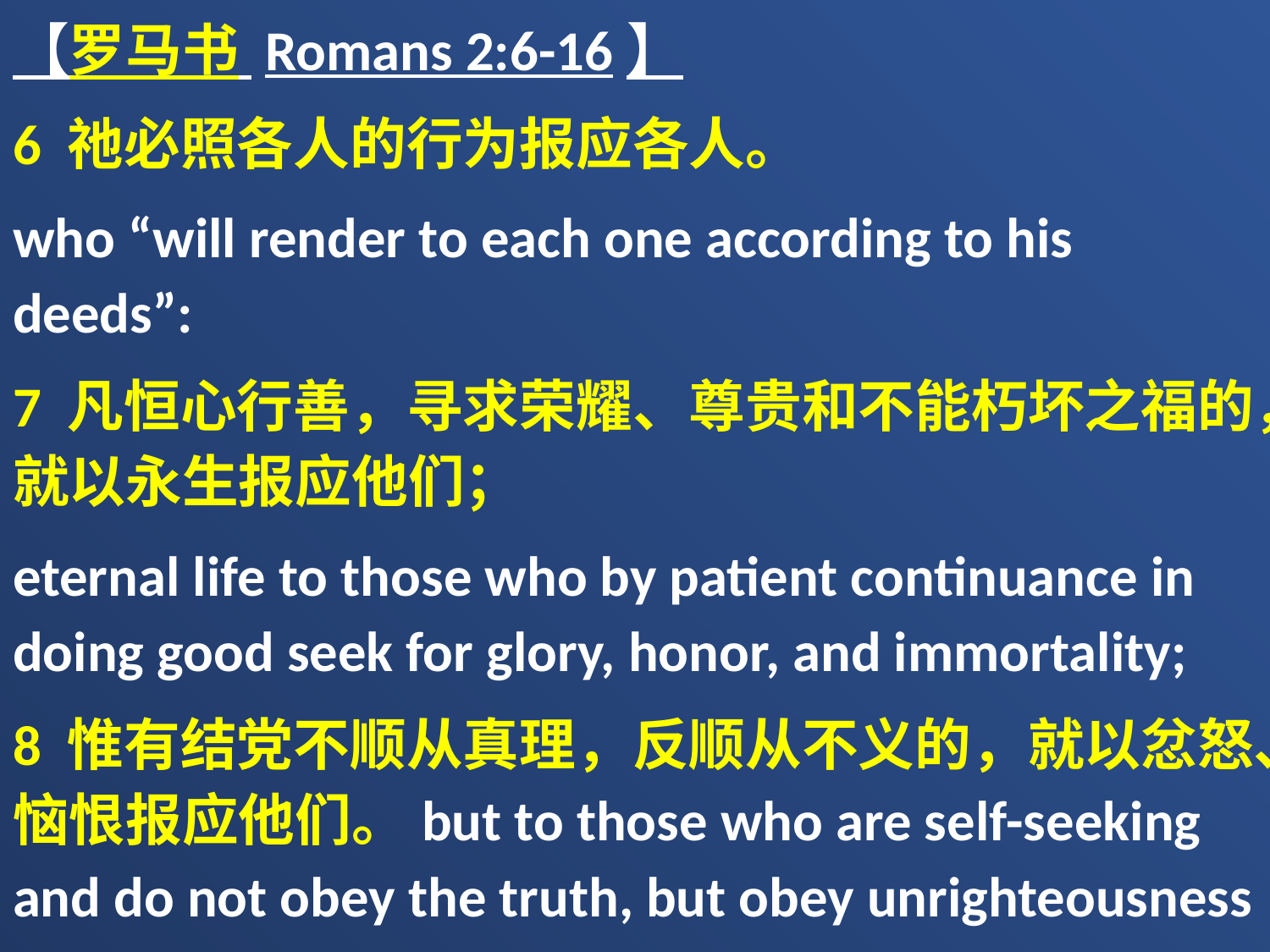

【罗马书 Romans 2:6-16】
6 祂必照各人的行为报应各人。
who “will render to each one according to his deeds”:
7 凡恒心行善，寻求荣耀、尊贵和不能朽坏之福的，就以永生报应他们；
eternal life to those who by patient continuance in doing good seek for glory, honor, and immortality;
8 惟有结党不顺从真理，反顺从不义的，就以忿怒、恼恨报应他们。but to those who are self-seeking and do not obey the truth, but obey unrighteousness—indignation and wrath,